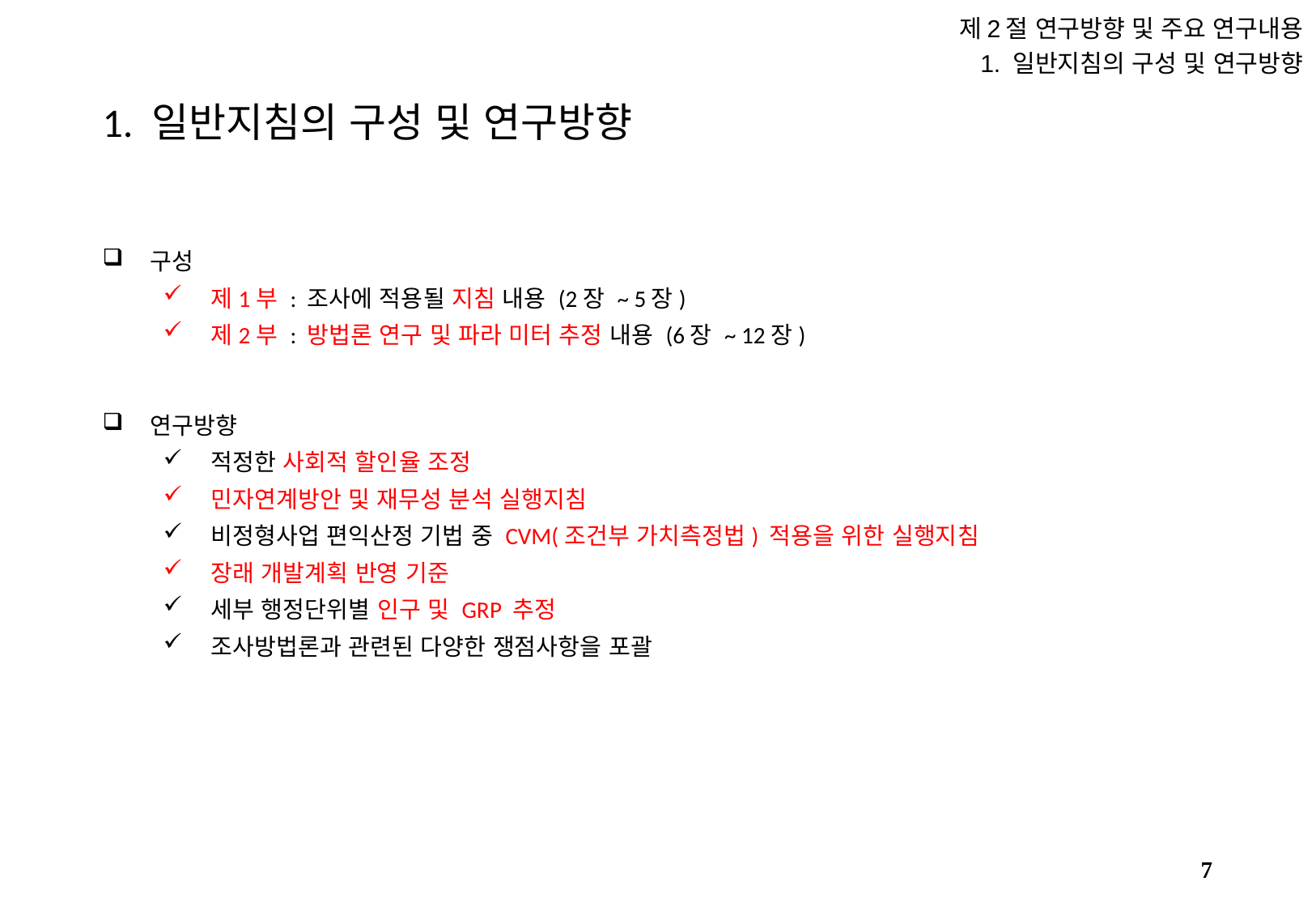

제2절 연구방향 및 주요 연구내용
1. 일반지침의 구성 및 연구방향
# 1. 일반지침의 구성 및 연구방향
구성
제1부 : 조사에 적용될 지침 내용 (2장 ~ 5장)
제2부 : 방법론 연구 및 파라 미터 추정 내용 (6장 ~ 12장)

연구방향
적정한 사회적 할인율 조정
민자연계방안 및 재무성 분석 실행지침
비정형사업 편익산정 기법 중 CVM(조건부 가치측정법) 적용을 위한 실행지침
장래 개발계획 반영 기준
세부 행정단위별 인구 및 GRP 추정
조사방법론과 관련된 다양한 쟁점사항을 포괄
7